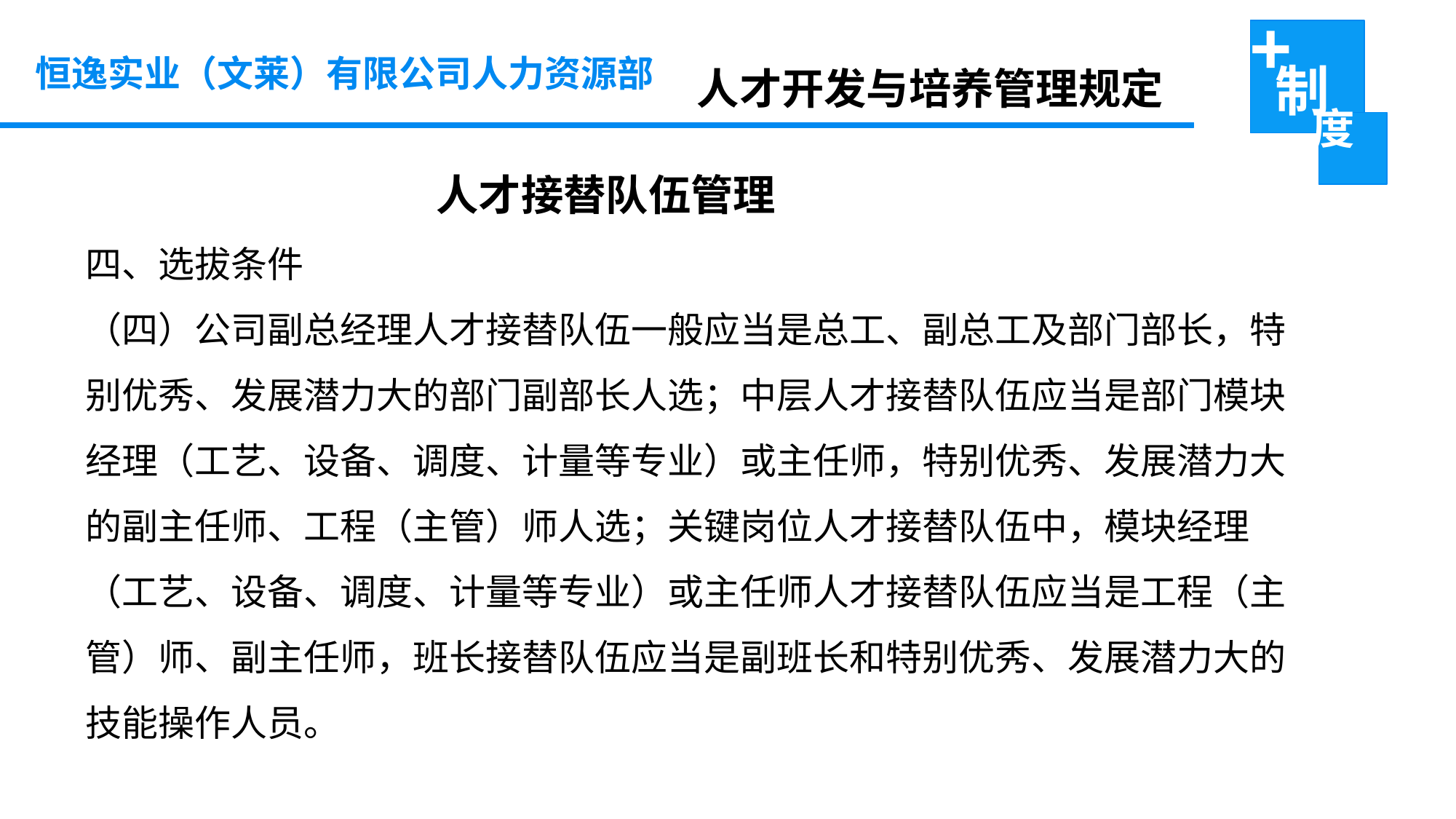

恒逸实业（文莱）有限公司人力资源部
人才开发与培养管理规定
人才接替队伍管理
四、选拔条件
（四）公司副总经理人才接替队伍一般应当是总工、副总工及部门部长，特别优秀、发展潜力大的部门副部长人选；中层人才接替队伍应当是部门模块经理（工艺、设备、调度、计量等专业）或主任师，特别优秀、发展潜力大的副主任师、工程（主管）师人选；关键岗位人才接替队伍中，模块经理（工艺、设备、调度、计量等专业）或主任师人才接替队伍应当是工程（主管）师、副主任师，班长接替队伍应当是副班长和特别优秀、发展潜力大的技能操作人员。